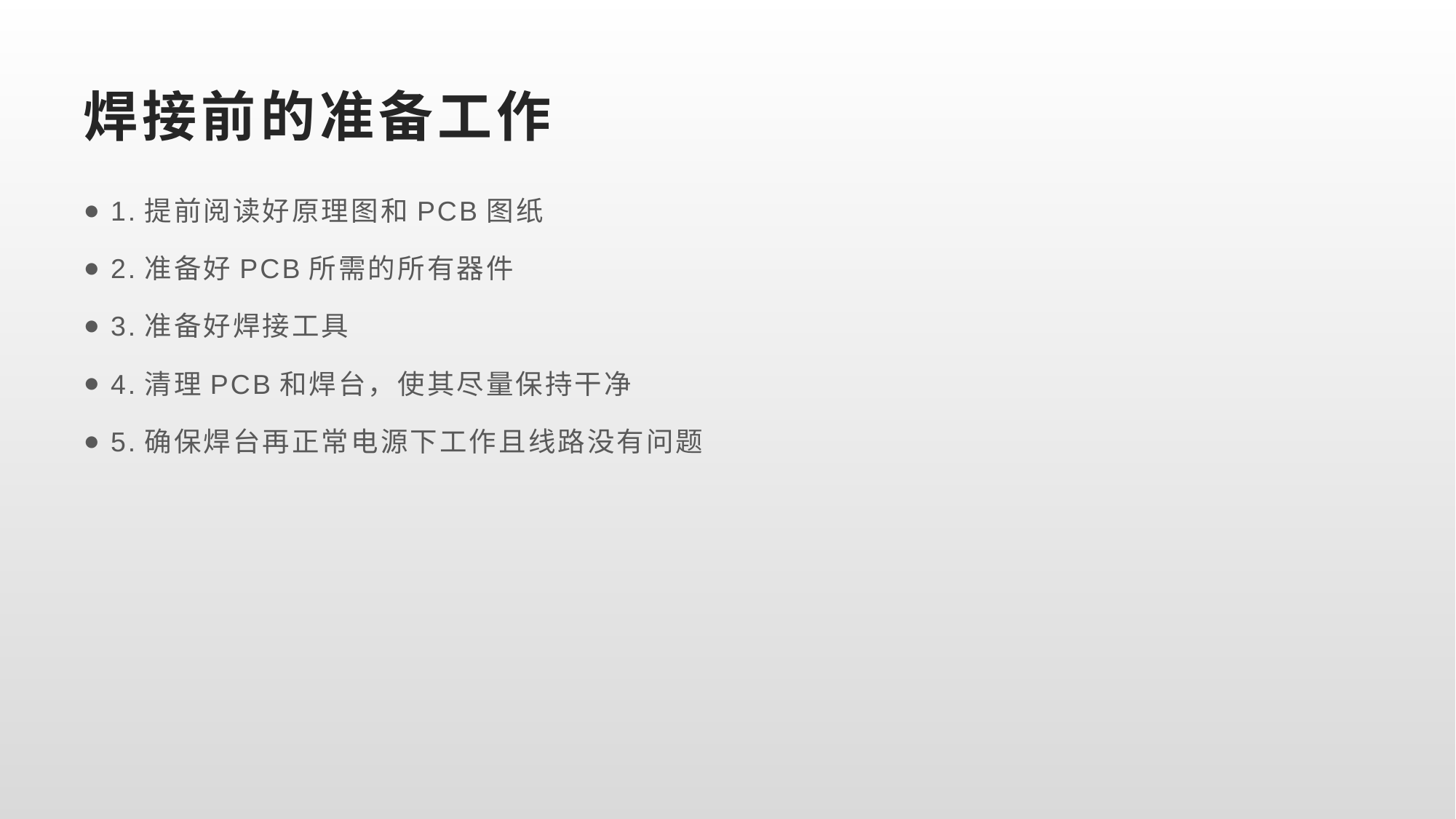

# 焊接前的准备工作
1.提前阅读好原理图和PCB图纸
2.准备好PCB所需的所有器件
3.准备好焊接工具
4.清理PCB和焊台，使其尽量保持干净
5.确保焊台再正常电源下工作且线路没有问题